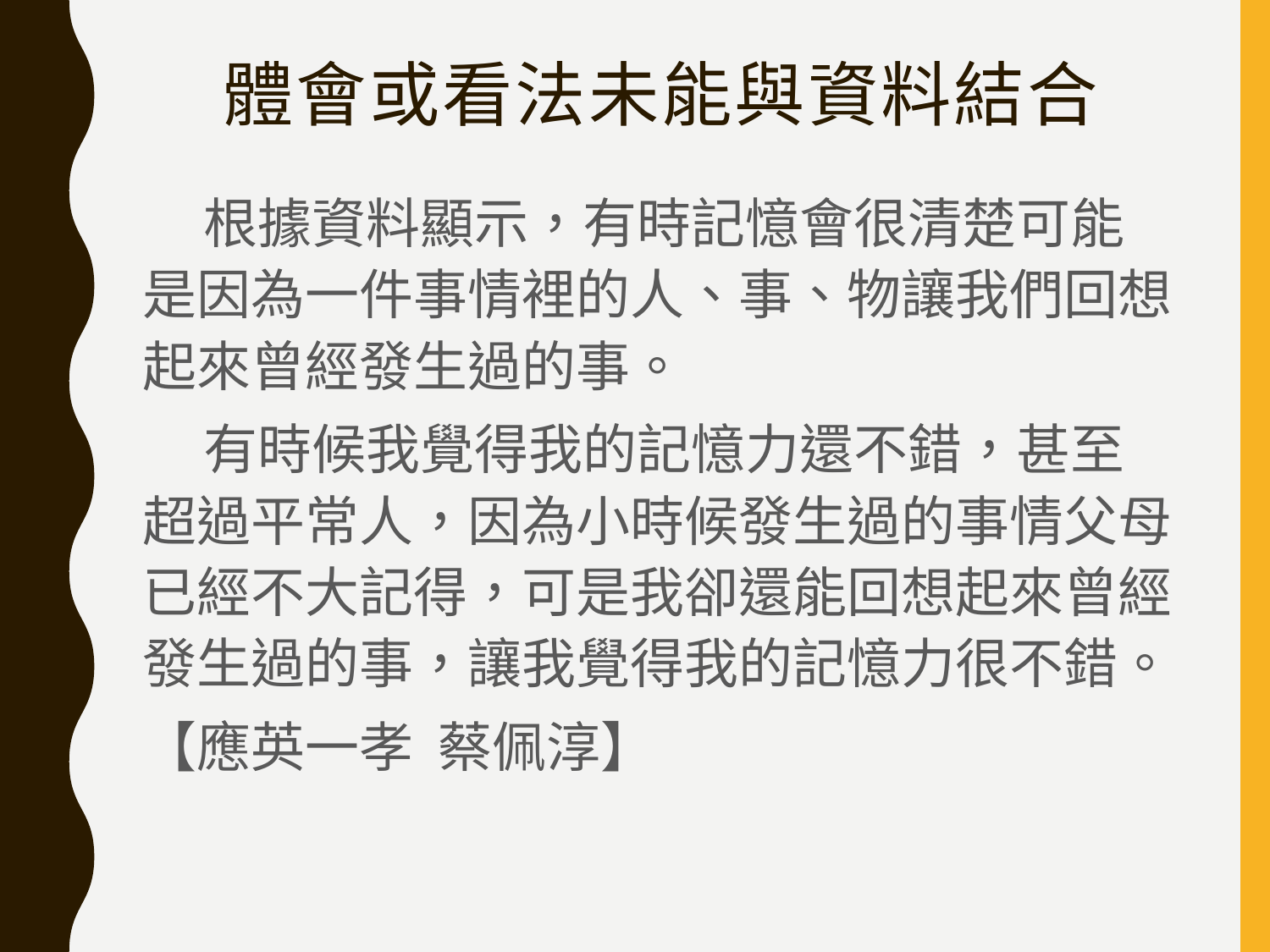

# 體會或看法未能與資料結合
    根據資料顯示，有時記憶會很清楚可能是因為一件事情裡的人、事、物讓我們回想起來曾經發生過的事。
    有時候我覺得我的記憶力還不錯，甚至超過平常人，因為小時候發生過的事情父母已經不大記得，可是我卻還能回想起來曾經發生過的事，讓我覺得我的記憶力很不錯。
【應英一孝  蔡佩淳】